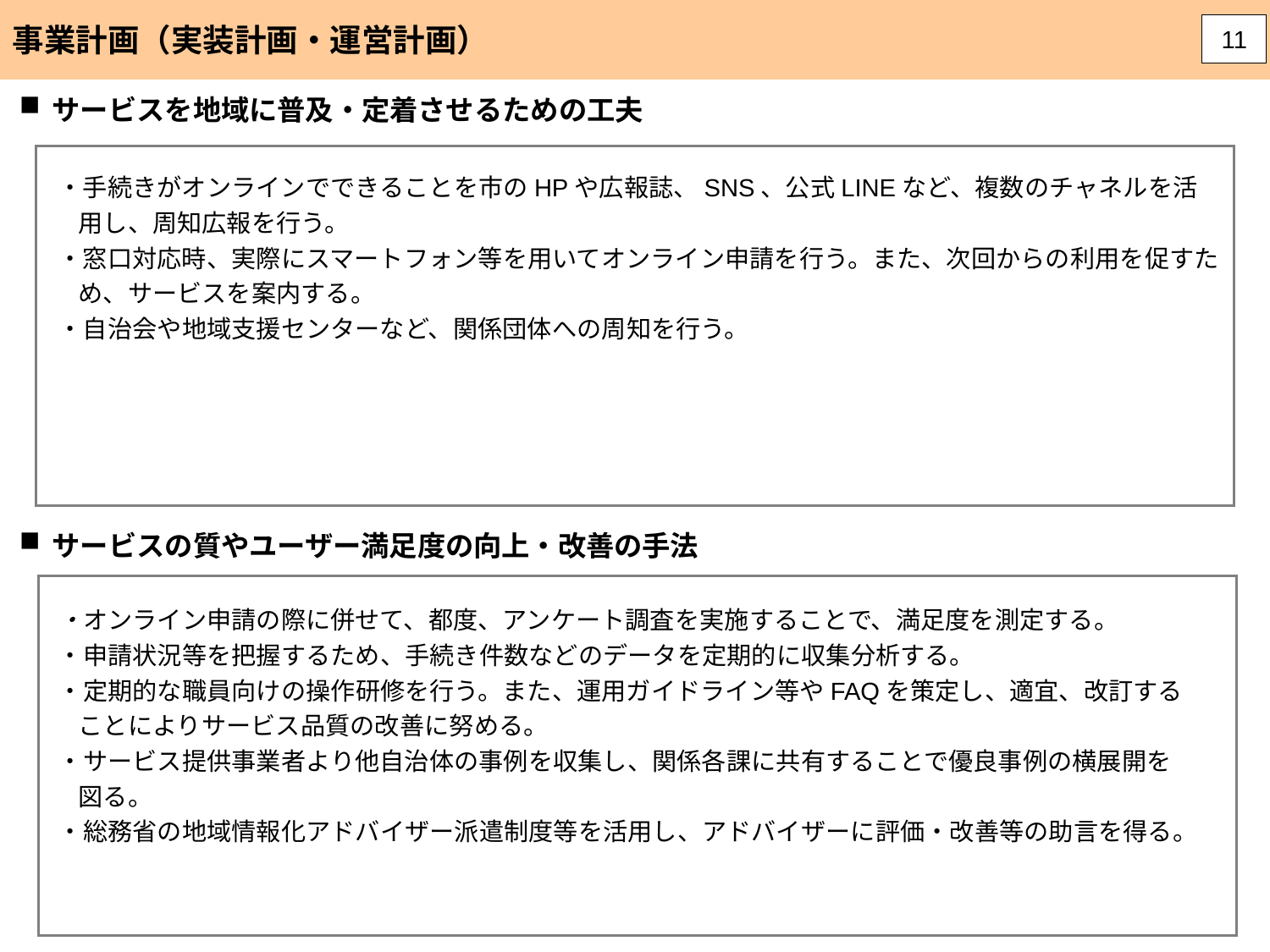

事業計画（実装計画・運営計画）
11
サービスを地域に普及・定着させるための工夫

・手続きがオンラインでできることを市のHPや広報誌、SNS、公式LINEなど、複数のチャネルを活用し、周知広報を行う。
・窓口対応時、実際にスマートフォン等を用いてオンライン申請を行う。また、次回からの利用を促すため、サービスを案内する。
・自治会や地域支援センターなど、関係団体への周知を行う。

アンケートの実施頻度を記載願います。
自治体による自主評価に止まらず、客観性担保の観点から外部有識者等外部の視点が入る評価体制を記載願います。
サービスの質やユーザー満足度の向上・改善の手法

・オンライン申請の際に併せて、都度、アンケート調査を実施することで、満足度を測定する。
・申請状況等を把握するため、手続き件数などのデータを定期的に収集分析する。
・定期的な職員向けの操作研修を行う。また、運用ガイドライン等やFAQを策定し、適宜、改訂することによりサービス品質の改善に努める。
・サービス提供事業者より他自治体の事例を収集し、関係各課に共有することで優良事例の横展開を図る。
・総務省の地域情報化アドバイザー派遣制度等を活用し、アドバイザーに評価・改善等の助言を得る。